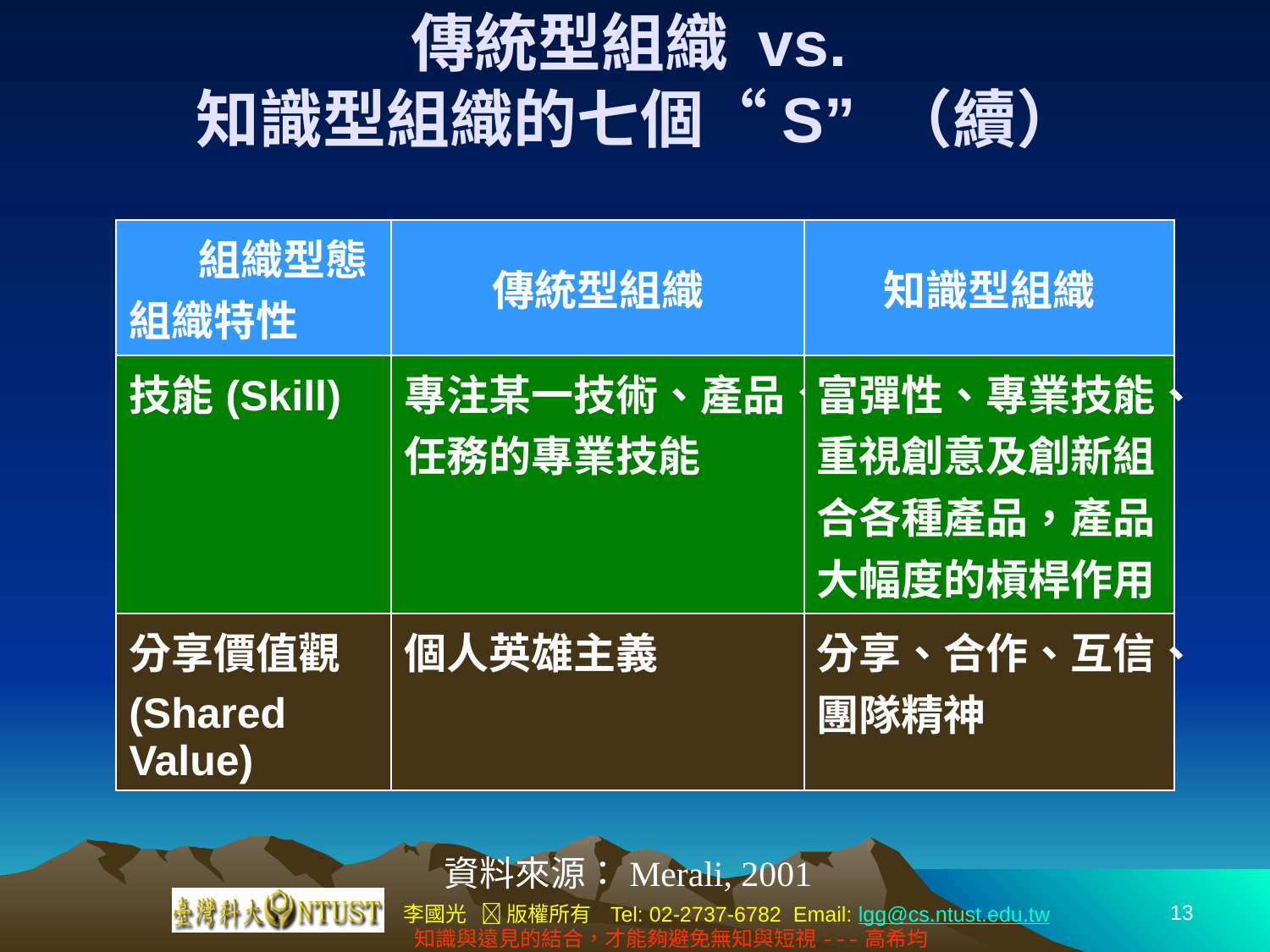

# 傳統型組織 vs. 知識型組織的七個“S” （續）
| 組織型態 組織特性 | 傳統型組織 | 知識型組織 |
| --- | --- | --- |
| 技能(Skill) | 專注某一技術、產品、任務的專業技能 | 富彈性、專業技能、重視創意及創新組合各種產品，產品大幅度的槓桿作用 |
| 分享價值觀 (Shared Value) | 個人英雄主義 | 分享、合作、互信、團隊精神 |
資料來源：Merali, 2001
13